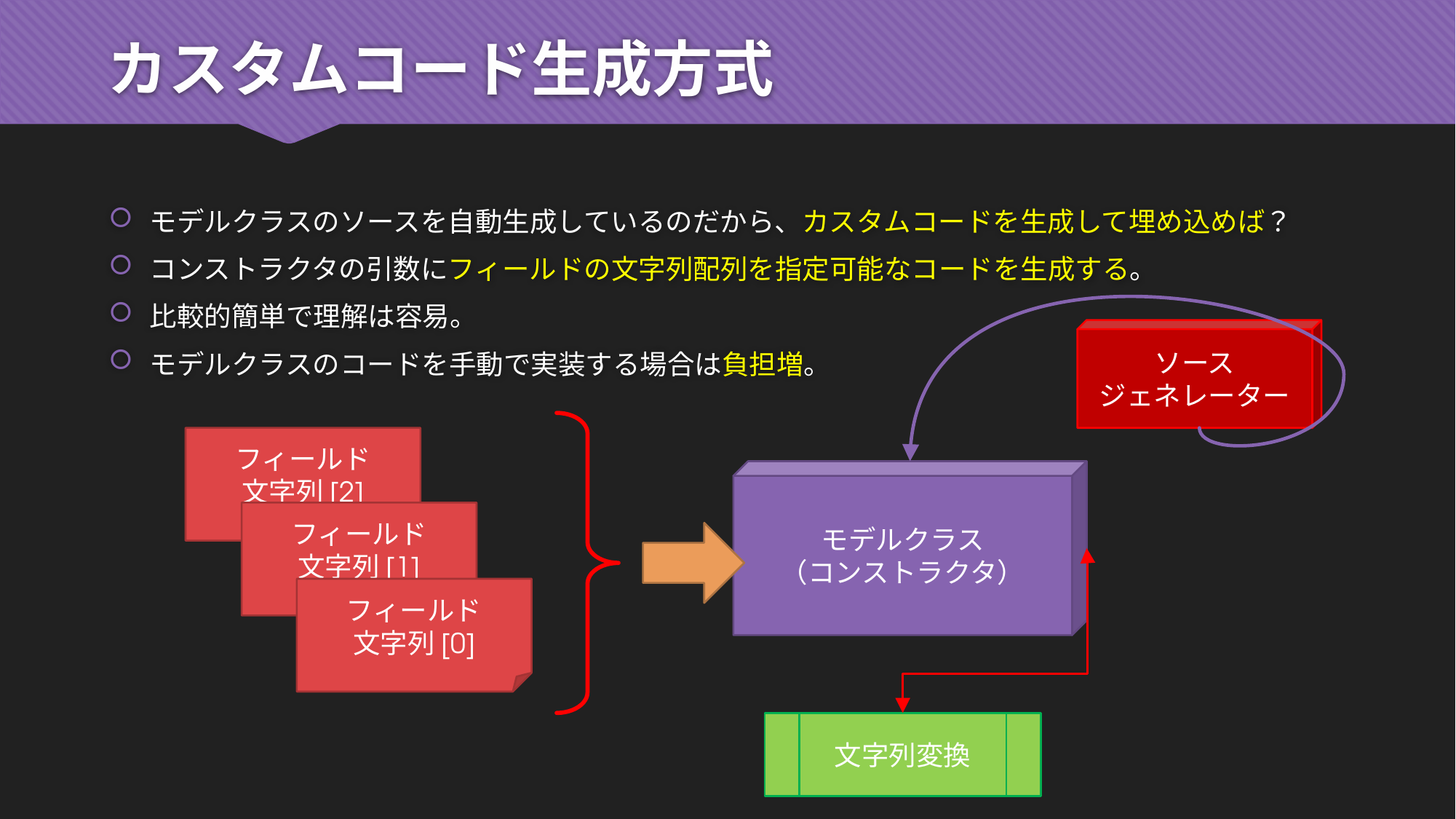

# カスタムコード生成方式
モデルクラスのソースを自動生成しているのだから、カスタムコードを生成して埋め込めば？
コンストラクタの引数にフィールドの文字列配列を指定可能なコードを生成する。
比較的簡単で理解は容易。
モデルクラスのコードを手動で実装する場合は負担増。
ソース
ジェネレーター

フィールド
文字列[2]
モデルクラス
（コンストラクタ）
フィールド
文字列[1]

フィールド
文字列[0]
文字列変換